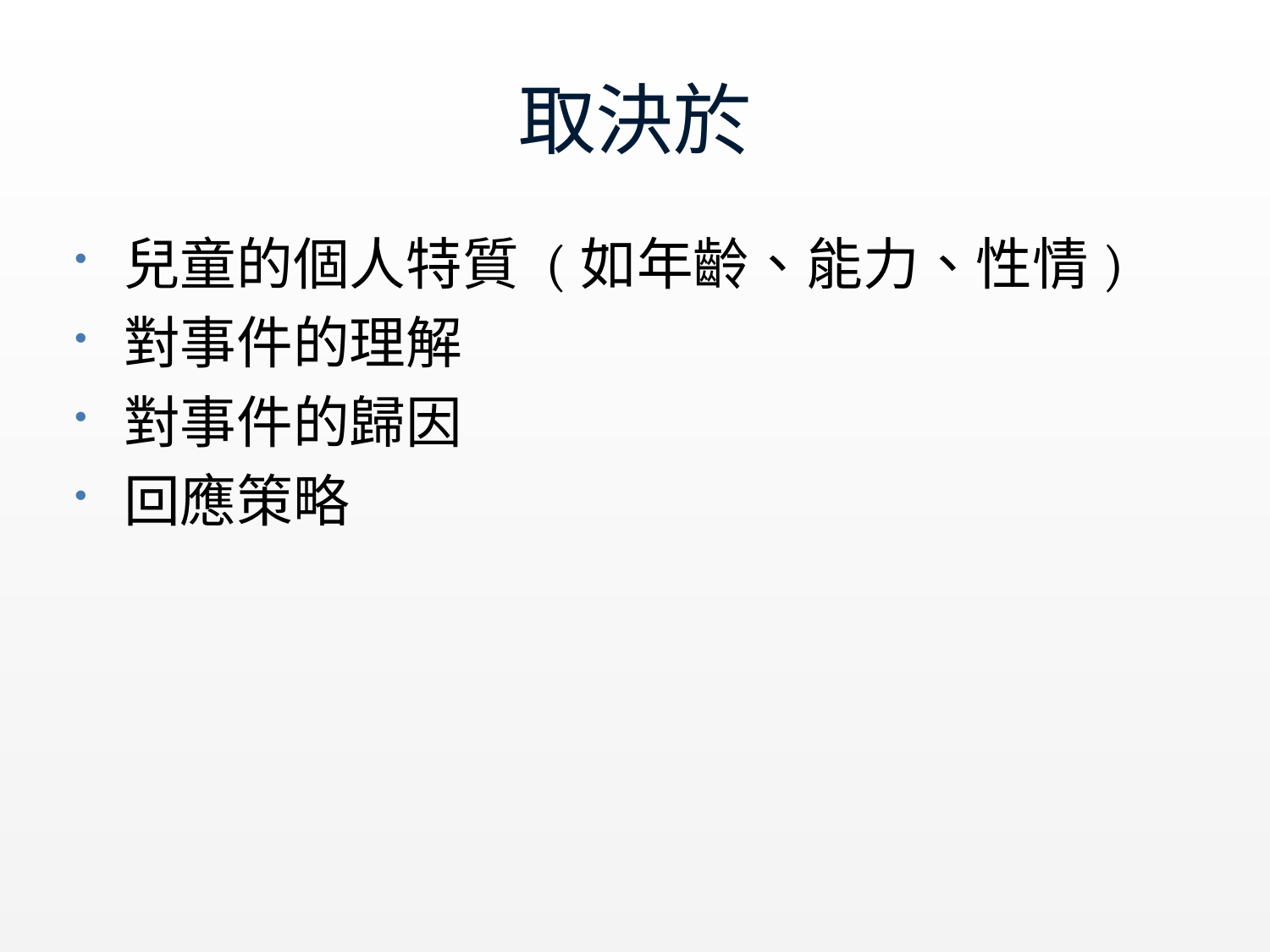

# 取決於
兒童的個人特質 (如年齡、能力、性情)
對事件的理解
對事件的歸因
回應策略
kindylam/cp/swd
25